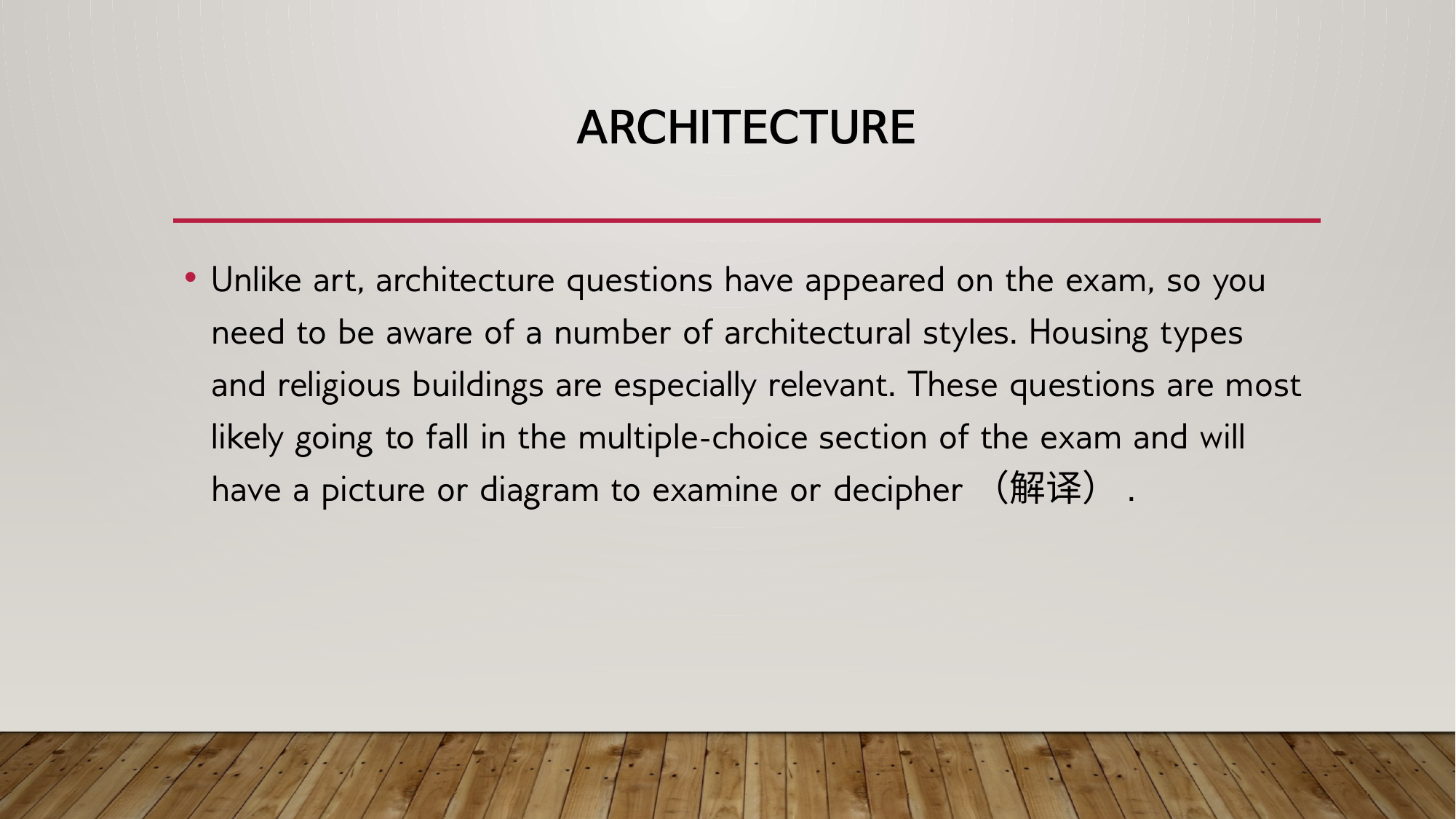

# Architecture
Unlike art, architecture questions have appeared on the exam, so you need to be aware of a number of architectural styles. Housing types and religious buildings are especially relevant. These questions are most likely going to fall in the multiple-choice section of the exam and will have a picture or diagram to examine or decipher（解译）.